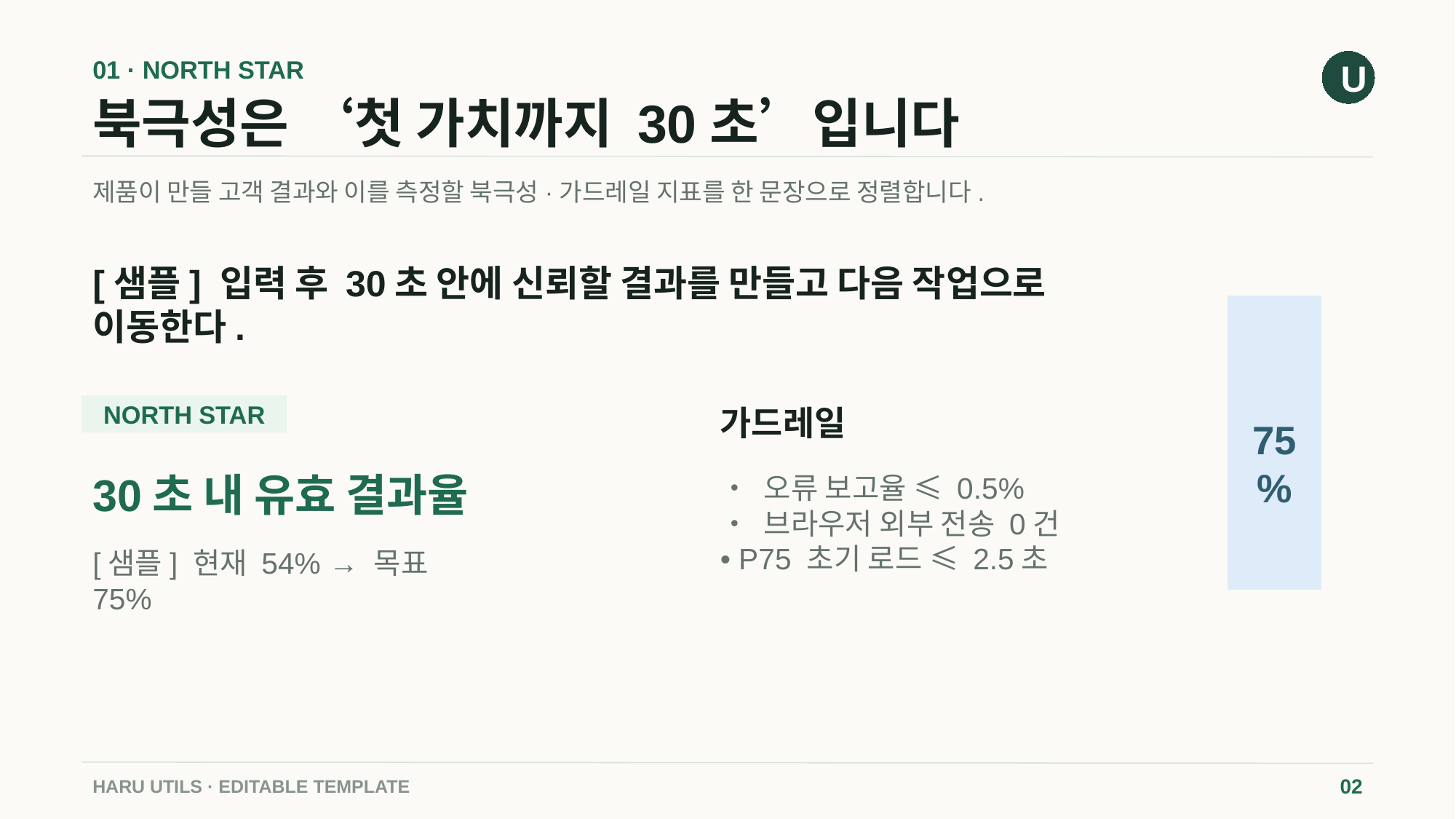

01 · NORTH STAR
U
북극성은 ‘첫 가치까지 30초’입니다

제품이 만들 고객 결과와 이를 측정할 북극성·가드레일 지표를 한 문장으로 정렬합니다.
[샘플] 입력 후 30초 안에 신뢰할 결과를 만들고 다음 작업으로 이동한다.

NORTH STAR
가드레일
75%
30초 내 유효 결과율
• 오류 보고율 ≤ 0.5%
• 브라우저 외부 전송 0건
• P75 초기 로드 ≤ 2.5초
[샘플] 현재 54% → 목표 75%

HARU UTILS · EDITABLE TEMPLATE
02